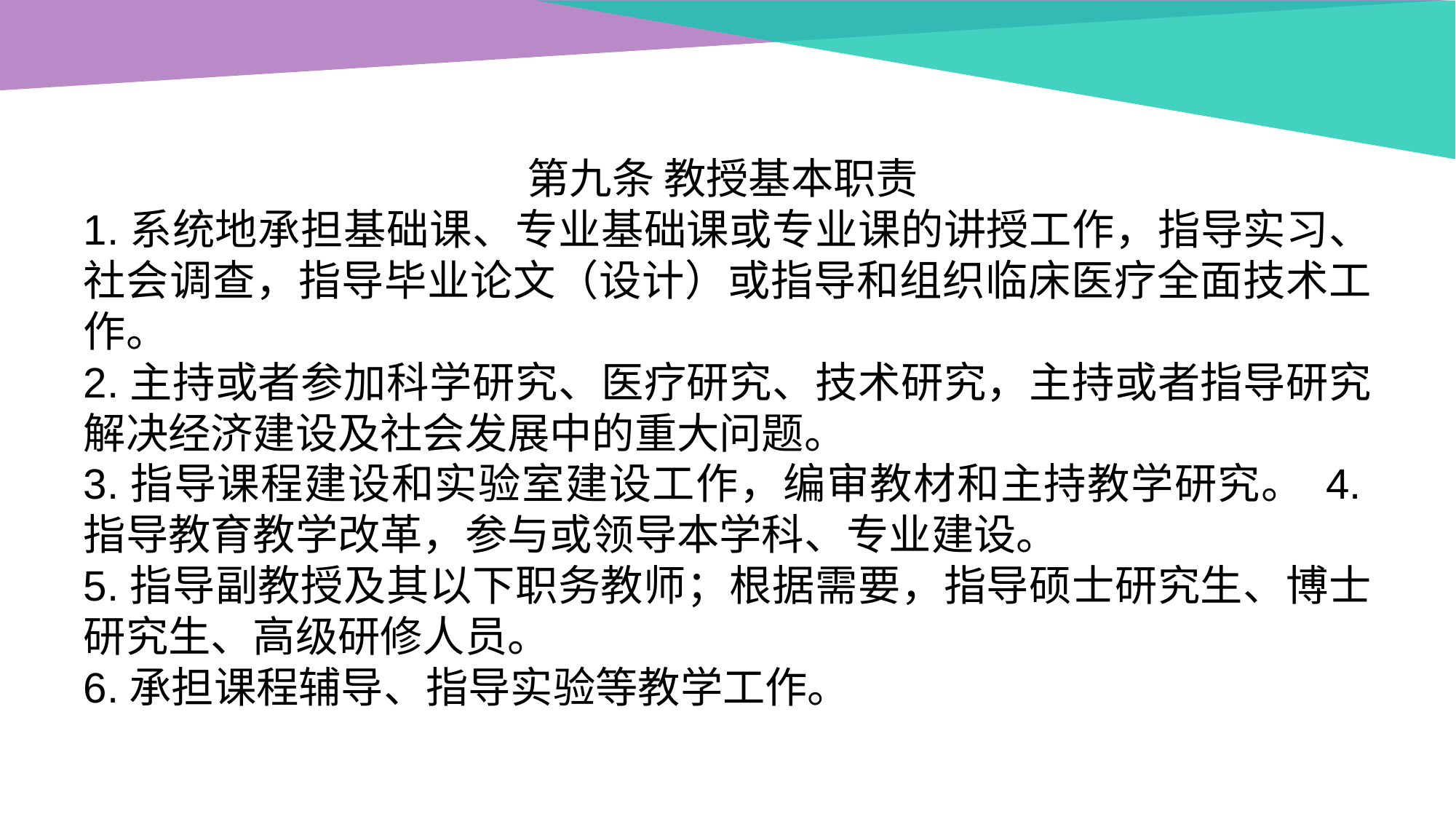

第九条 教授基本职责
1.系统地承担基础课、专业基础课或专业课的讲授工作，指导实习、社会调查，指导毕业论文（设计）或指导和组织临床医疗全面技术工作。
2.主持或者参加科学研究、医疗研究、技术研究，主持或者指导研究解决经济建设及社会发展中的重大问题。
3.指导课程建设和实验室建设工作，编审教材和主持教学研究。 4.指导教育教学改革，参与或领导本学科、专业建设。
5.指导副教授及其以下职务教师；根据需要，指导硕士研究生、博士研究生、高级研修人员。
6.承担课程辅导、指导实验等教学工作。